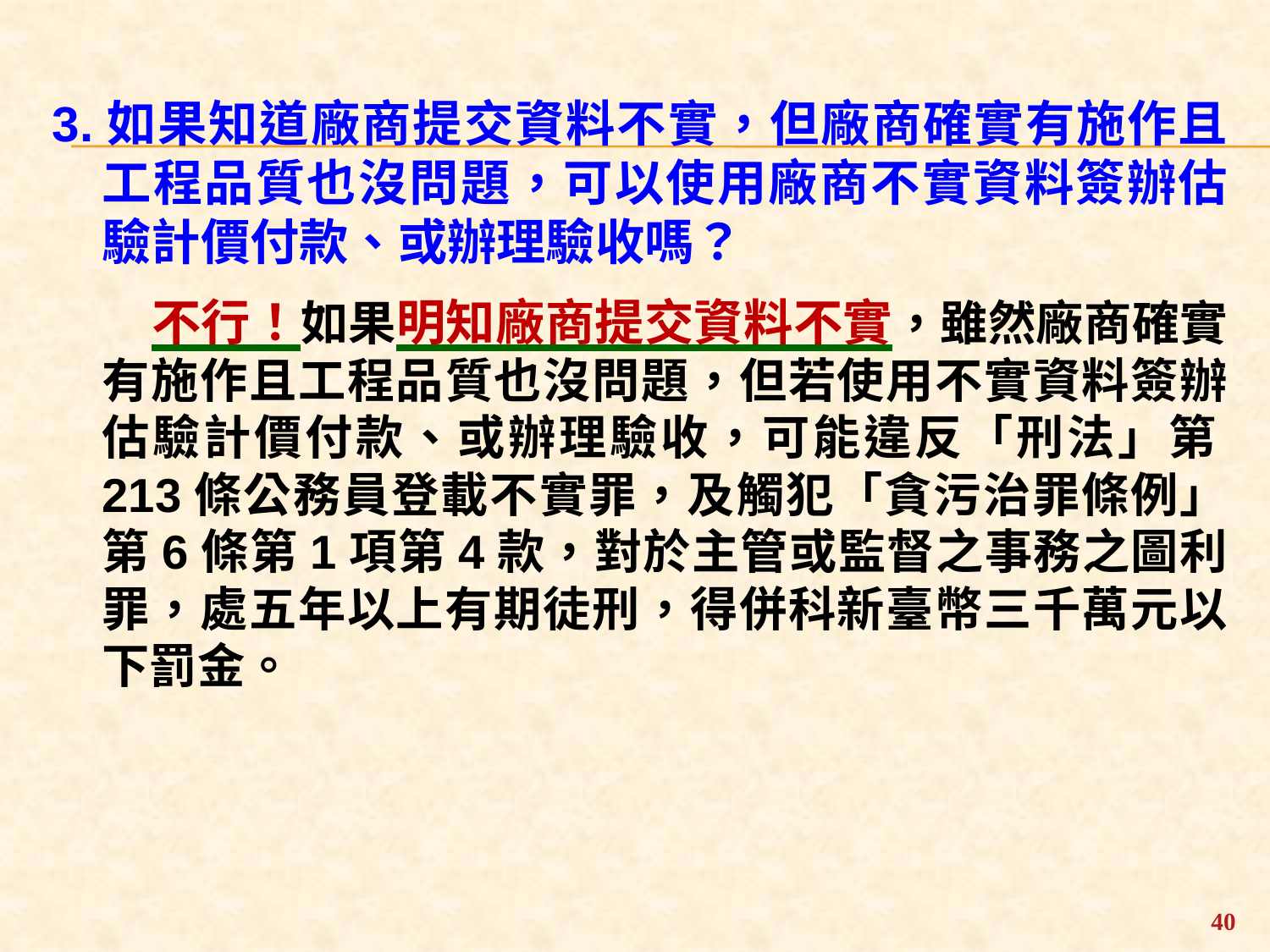

3.如果知道廠商提交資料不實，但廠商確實有施作且工程品質也沒問題，可以使用廠商不實資料簽辦估驗計價付款、或辦理驗收嗎？
不行！如果明知廠商提交資料不實，雖然廠商確實有施作且工程品質也沒問題，但若使用不實資料簽辦估驗計價付款、或辦理驗收，可能違反「刑法」第213條公務員登載不實罪，及觸犯「貪污治罪條例」第6條第1項第4款，對於主管或監督之事務之圖利罪，處五年以上有期徒刑，得併科新臺幣三千萬元以下罰金。
40